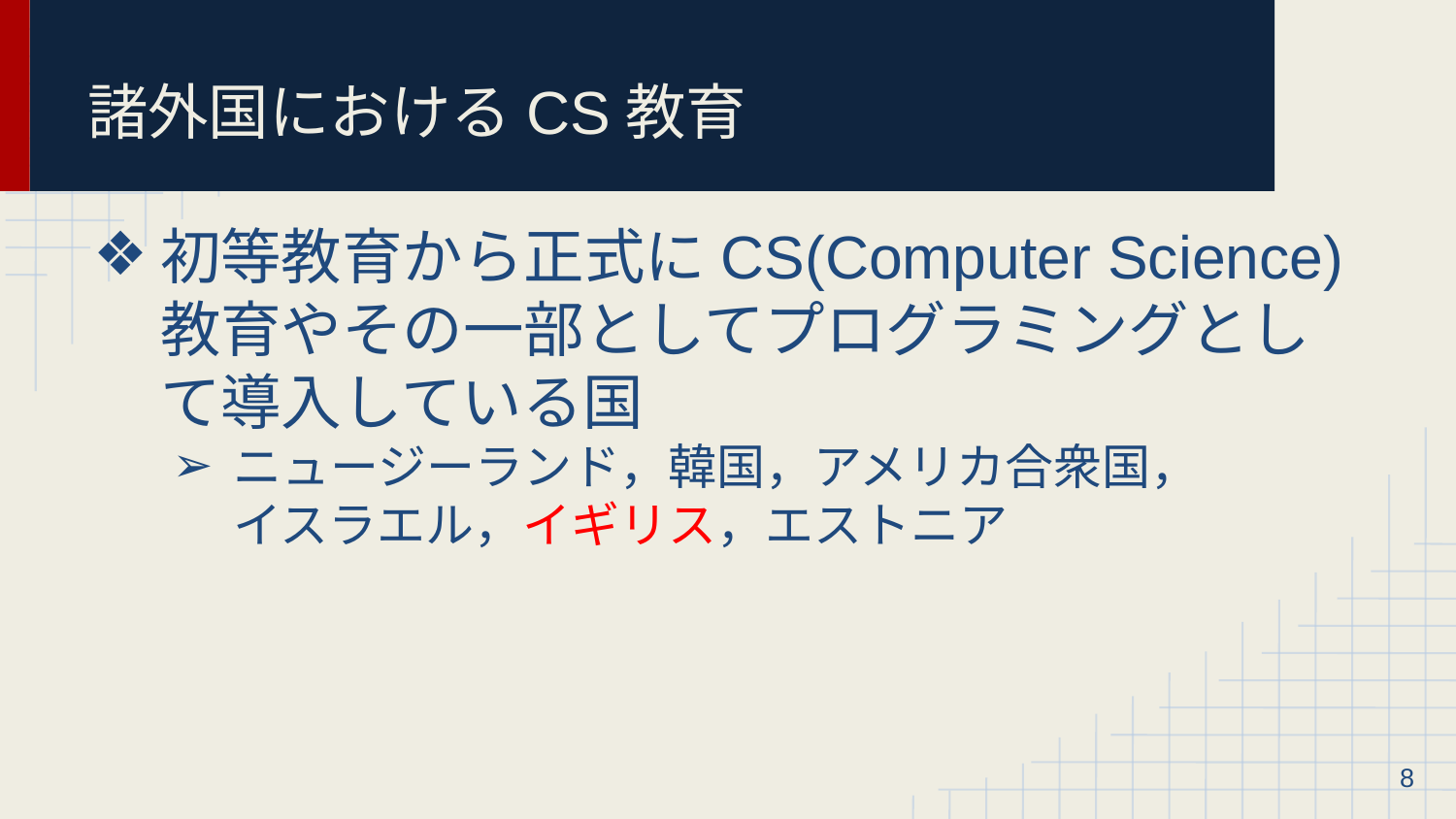

# 諸外国におけるCS教育
初等教育から正式にCS(Computer Science)教育やその一部としてプログラミングとして導入している国
ニュージーランド，韓国，アメリカ合衆国，
イスラエル，イギリス，エストニア

8